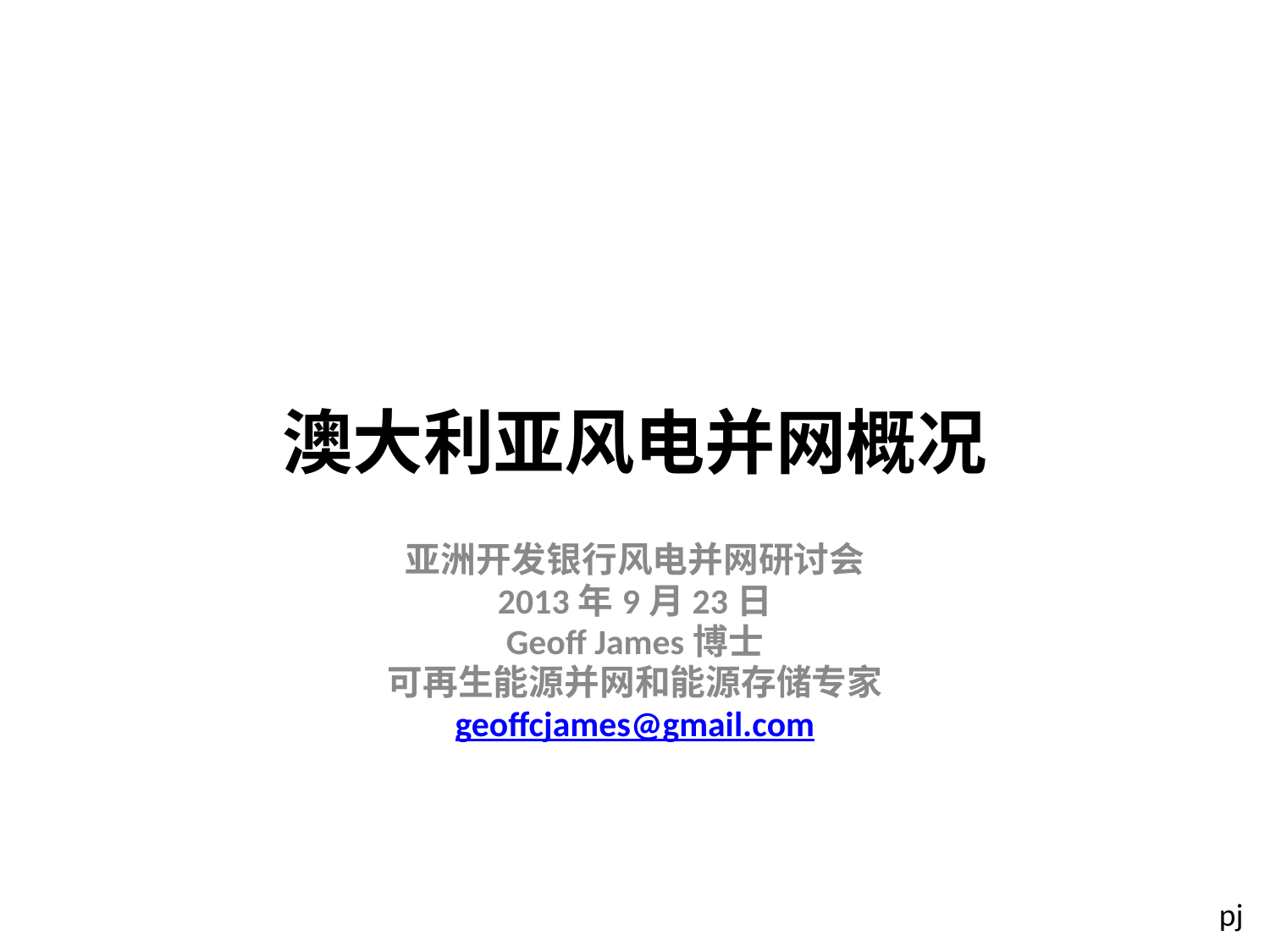

# 澳大利亚风电并网概况
亚洲开发银行风电并网研讨会
2013年9月23日
Geoff James博士
可再生能源并网和能源存储专家
geoffcjames@gmail.com